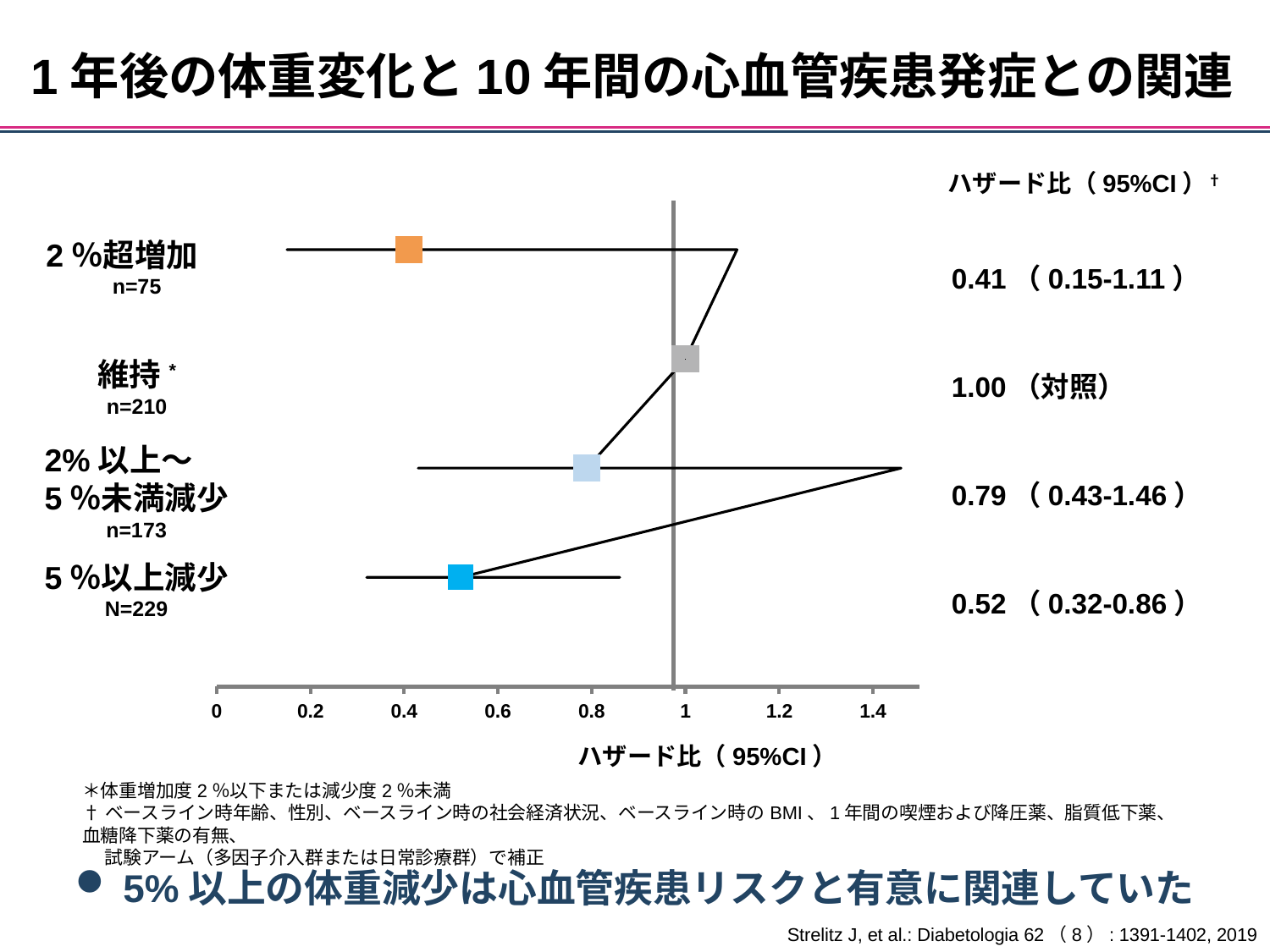

1年後の体重変化と10年間の心血管疾患発症との関連
ハザード比（95%CI）†
0.41（0.15-1.11）
1.00（対照）
0.79（0.43-1.46）
0.52（0.32-0.86）

### Chart

| Category |  |
|---|---|
2％超増加
n=75
維持*
n=210
2%以上～
5％未満減少
n=173
5％以上減少
N=229
ハザード比（95%CI）
＊体重増加度2％以下または減少度2％未満
†ベースライン時年齢、性別、ベースライン時の社会経済状況、ベースライン時のBMI、1年間の喫煙および降圧薬、脂質低下薬、血糖降下薬の有無、
　 試験アーム（多因子介入群または日常診療群）で補正
5%以上の体重減少は心血管疾患リスクと有意に関連していた
Strelitz J, et al.: Diabetologia 62（8）: 1391-1402, 2019